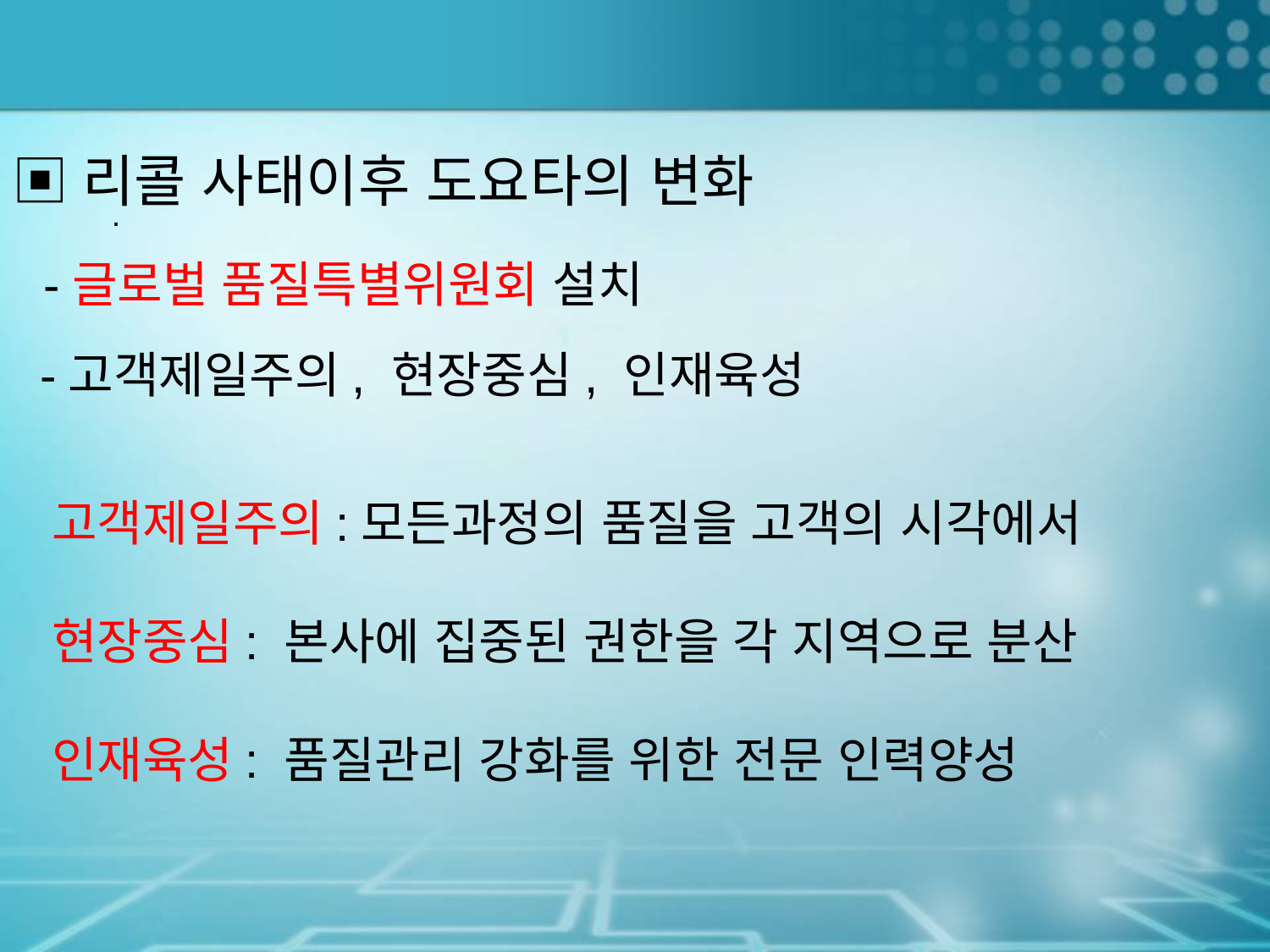

#
▣리콜 사태이후 도요타의 변화
  -글로벌 품질특별위원회 설치
  -고객제일주의, 현장중심, 인재육성

  고객제일주의:모든과정의 품질을 고객의 시각에서

  현장중심: 본사에 집중된 권한을 각 지역으로 분산

  인재육성: 품질관리 강화를 위한 전문 인력양성

.